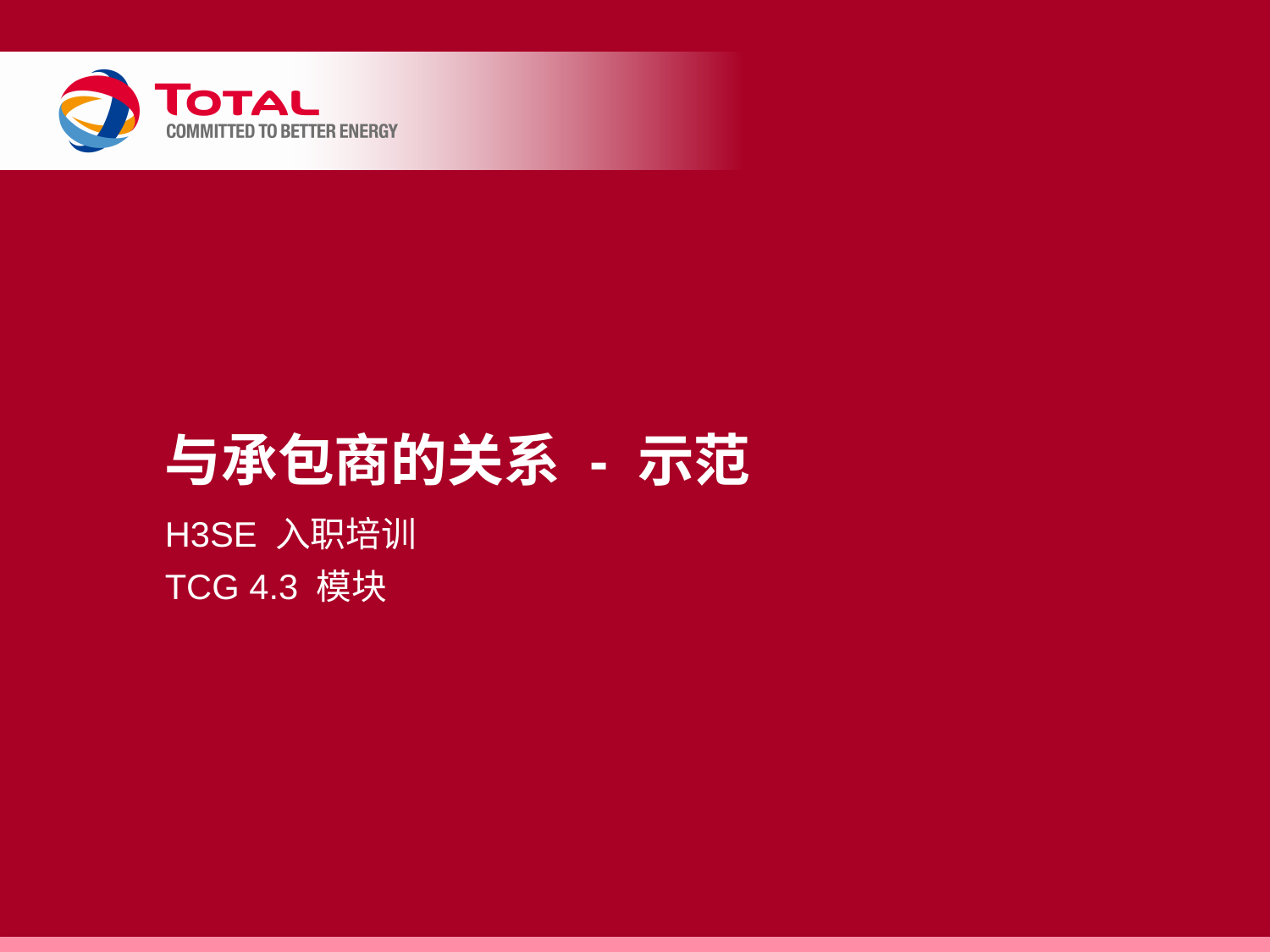

# 与承包商的关系 - 示范

H3SE 入职培训
TCG 4.3 模块